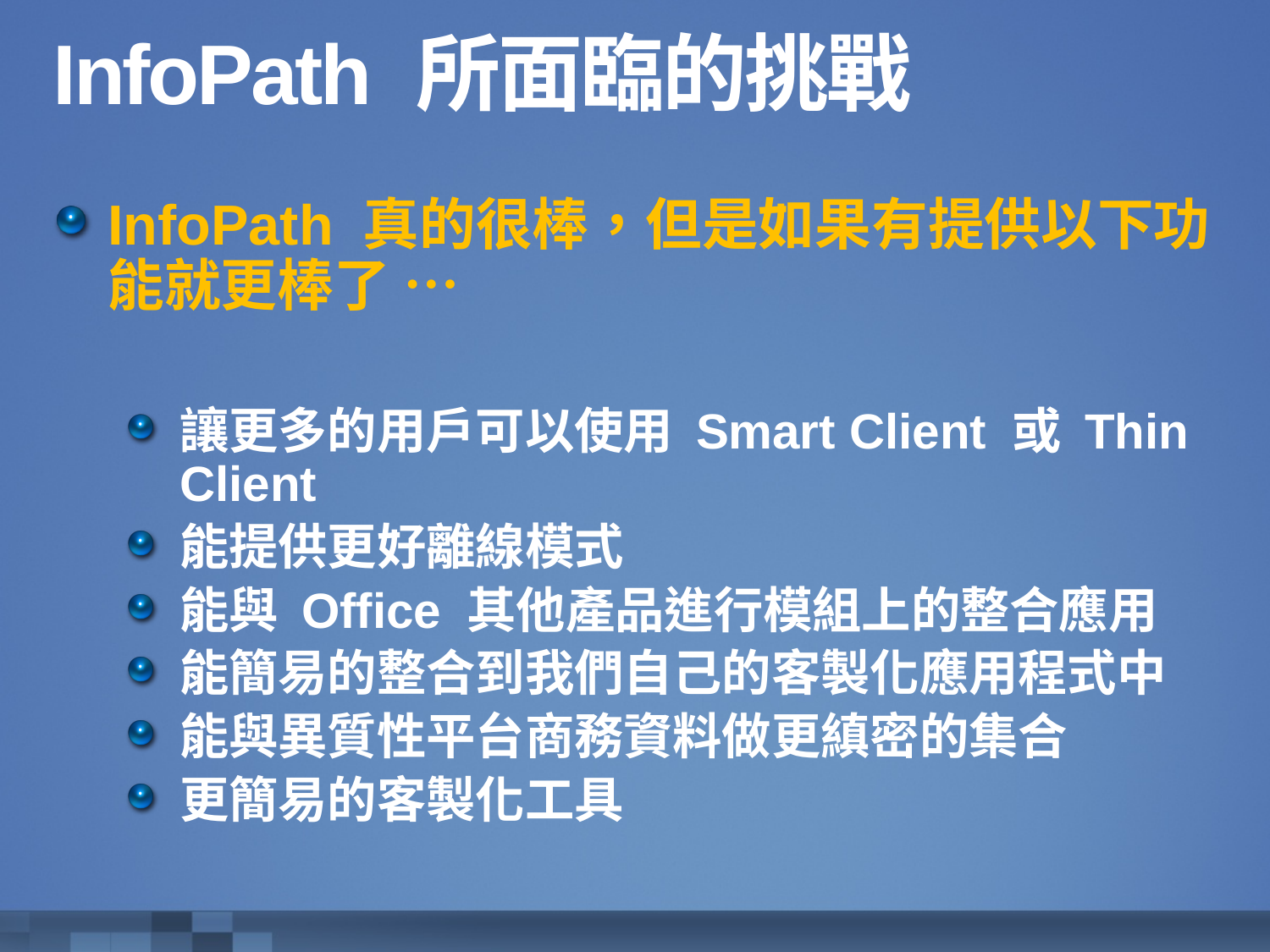

# InfoPath 所面臨的挑戰
InfoPath 真的很棒，但是如果有提供以下功能就更棒了 …

讓更多的用戶可以使用 Smart Client 或 Thin Client
能提供更好離線模式
能與 Office 其他產品進行模組上的整合應用
能簡易的整合到我們自己的客製化應用程式中
能與異質性平台商務資料做更縝密的集合
更簡易的客製化工具